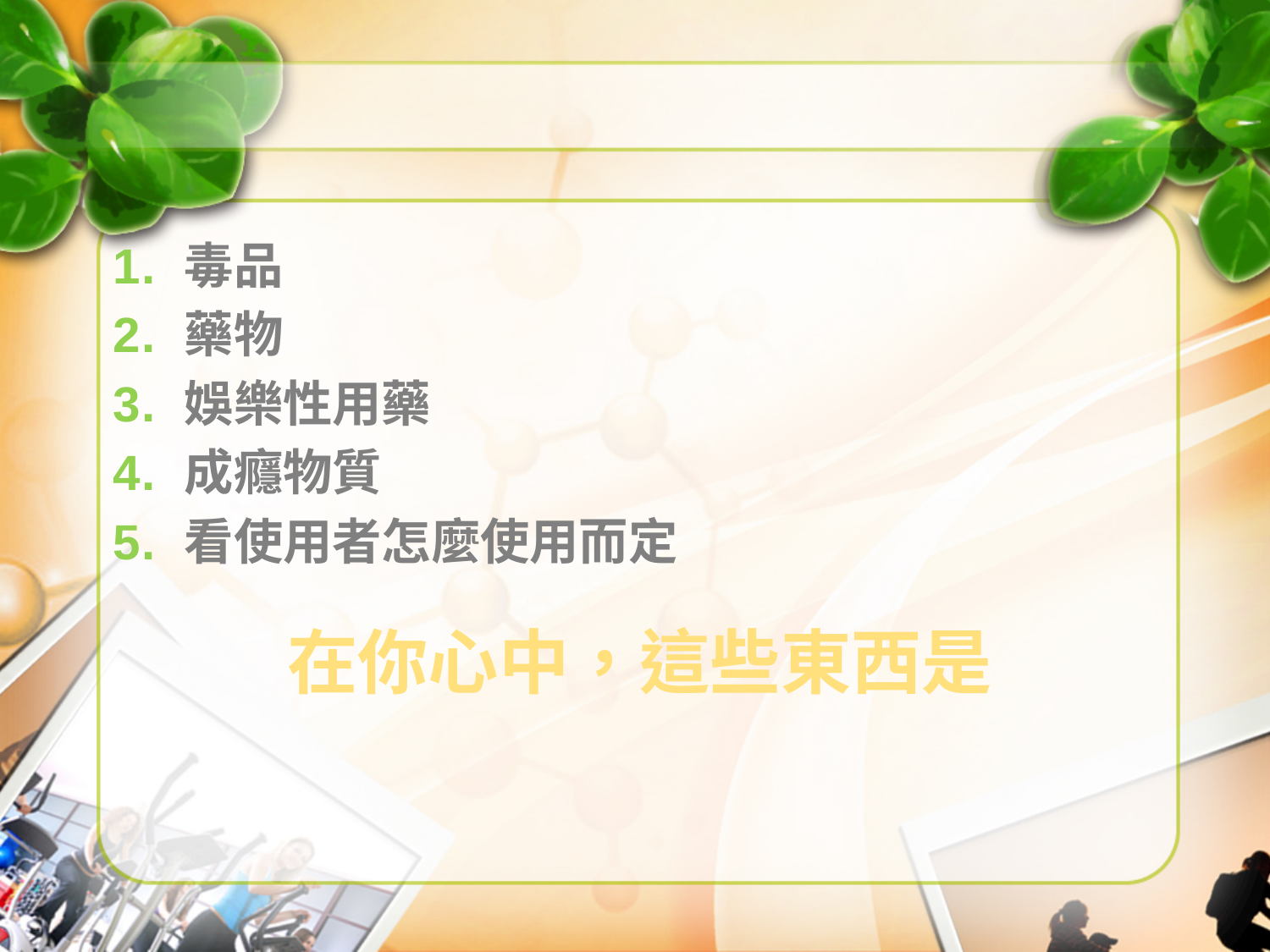

毒品
藥物
娛樂性用藥
成癮物質
看使用者怎麼使用而定
# 在你心中，這些東西是